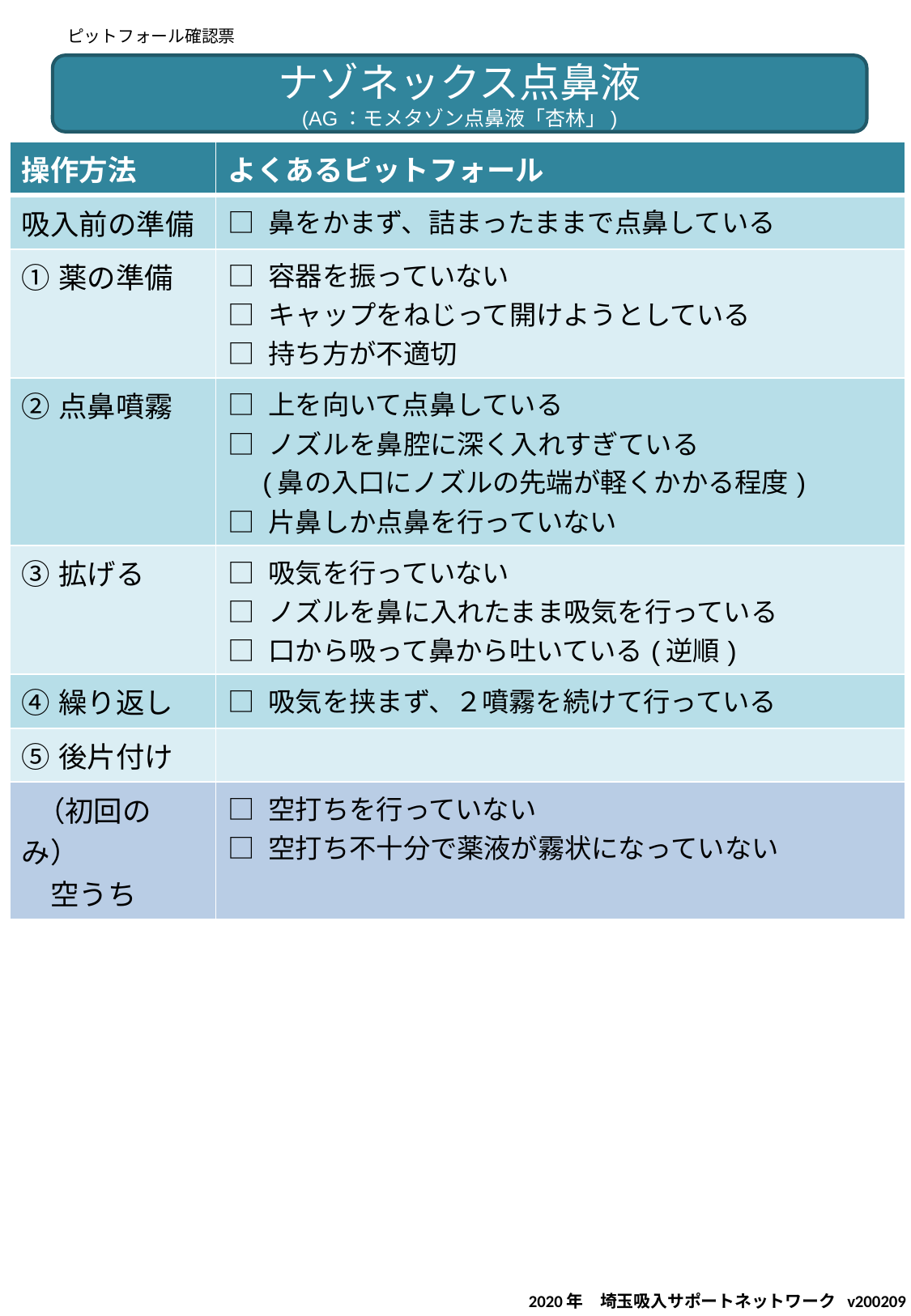

ピットフォール確認票
ナゾネックス点鼻液
(AG：モメタゾン点鼻液「杏林」)
| 操作方法 | よくあるピットフォール |
| --- | --- |
| 吸入前の準備 | □ 鼻をかまず、詰まったままで点鼻している |
| ①薬の準備 | □ 容器を振っていない □ キャップをねじって開けようとしている □ 持ち方が不適切 |
| ②点鼻噴霧 | □ 上を向いて点鼻している □ ノズルを鼻腔に深く入れすぎている 　(鼻の入口にノズルの先端が軽くかかる程度) □ 片鼻しか点鼻を行っていない |
| ③拡げる | □ 吸気を行っていない □ ノズルを鼻に入れたまま吸気を行っている □ 口から吸って鼻から吐いている(逆順) |
| ④繰り返し | □ 吸気を挟まず、２噴霧を続けて行っている |
| ⑤後片付け |  |
| （初回のみ） 　空うち | □ 空打ちを行っていない □ 空打ち不十分で薬液が霧状になっていない |
2020年　埼玉吸入サポートネットワーク  v200209